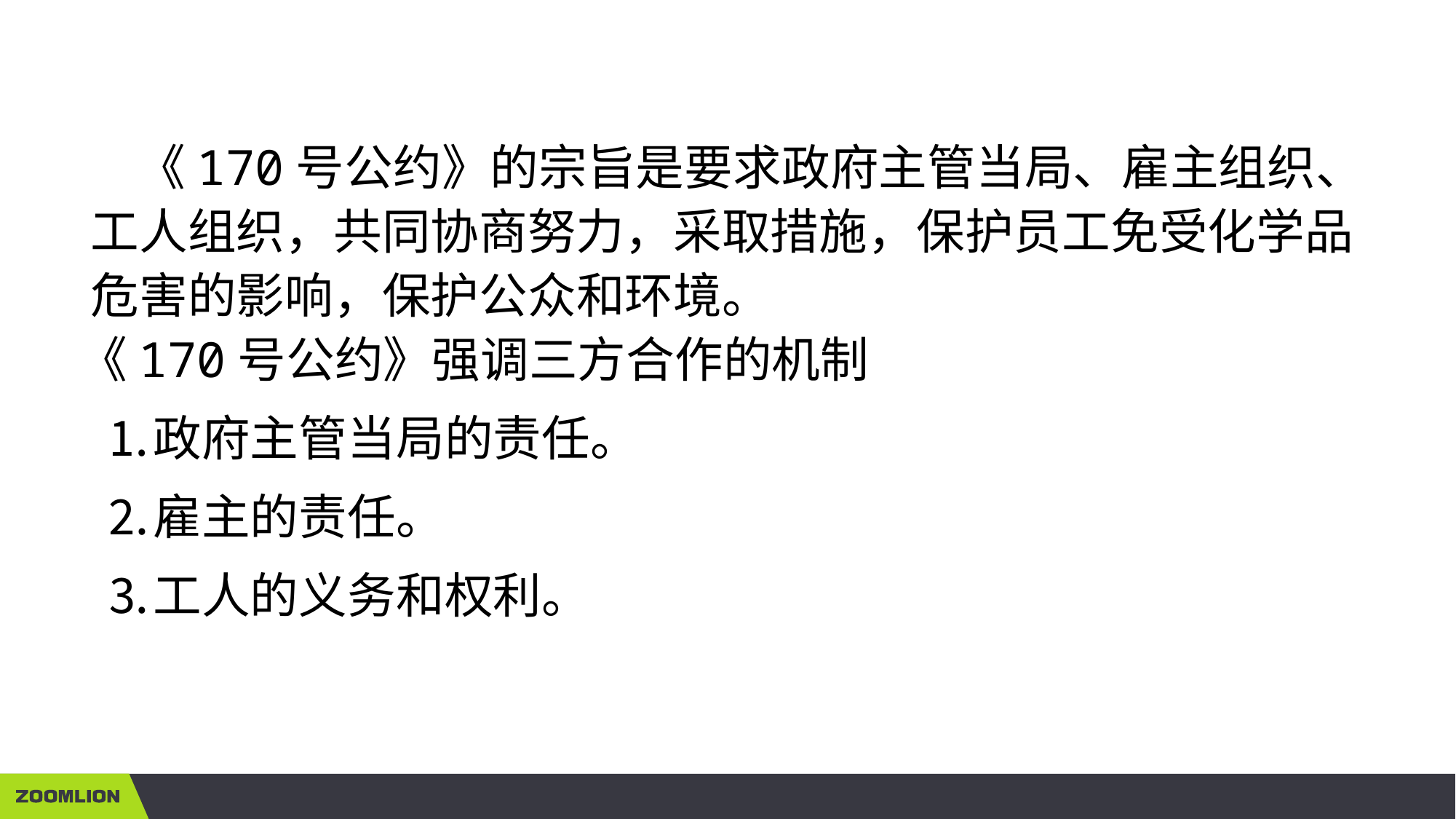

《170号公约》的宗旨是要求政府主管当局、雇主组织、工人组织，共同协商努力，采取措施，保护员工免受化学品危害的影响，保护公众和环境。
 《170号公约》强调三方合作的机制
　⒈政府主管当局的责任。
　⒉雇主的责任。
　⒊工人的义务和权利。